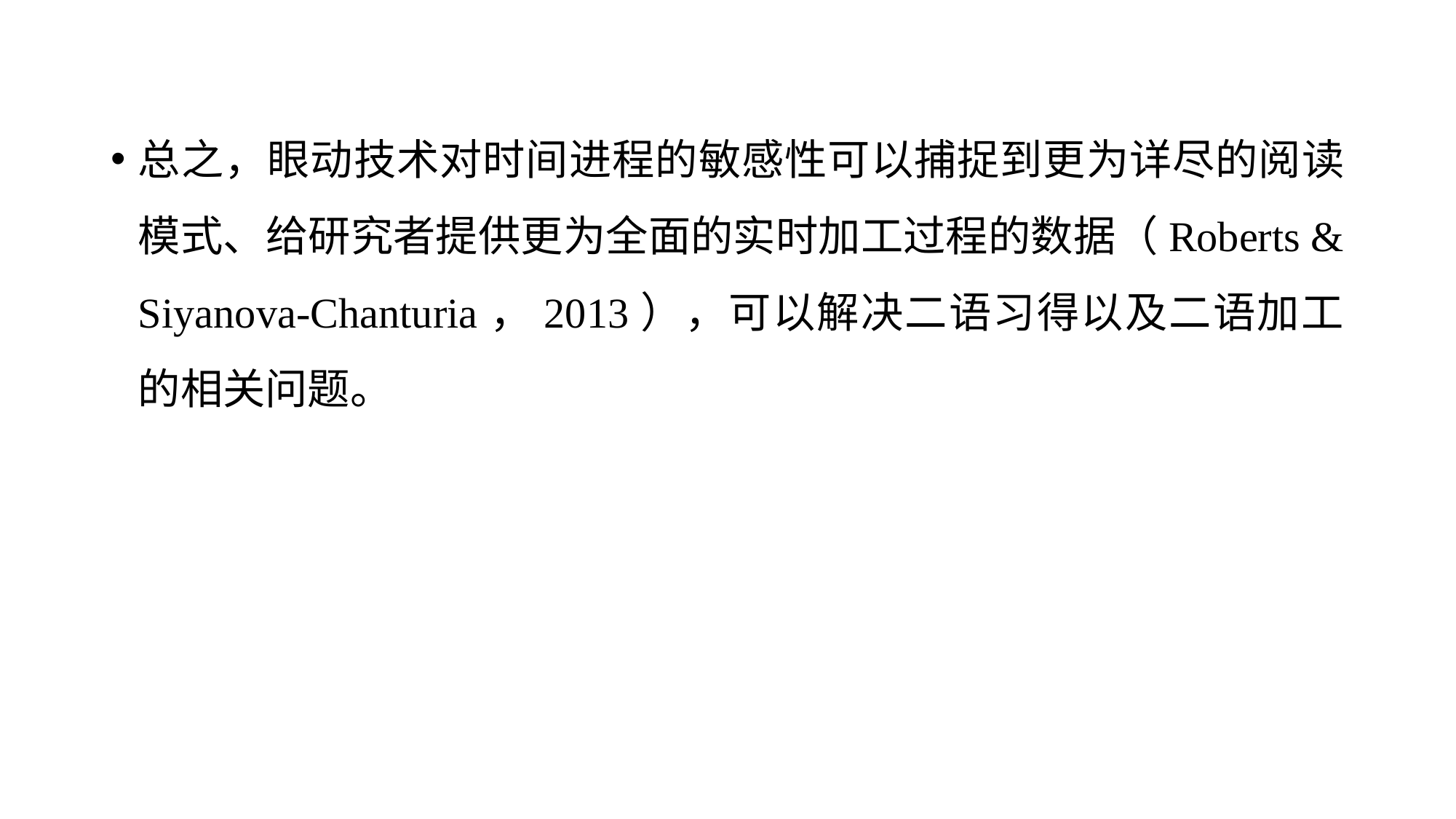

总之，眼动技术对时间进程的敏感性可以捕捉到更为详尽的阅读模式、给研究者提供更为全面的实时加工过程的数据（Roberts & Siyanova-Chanturia，2013），可以解决二语习得以及二语加工的相关问题。